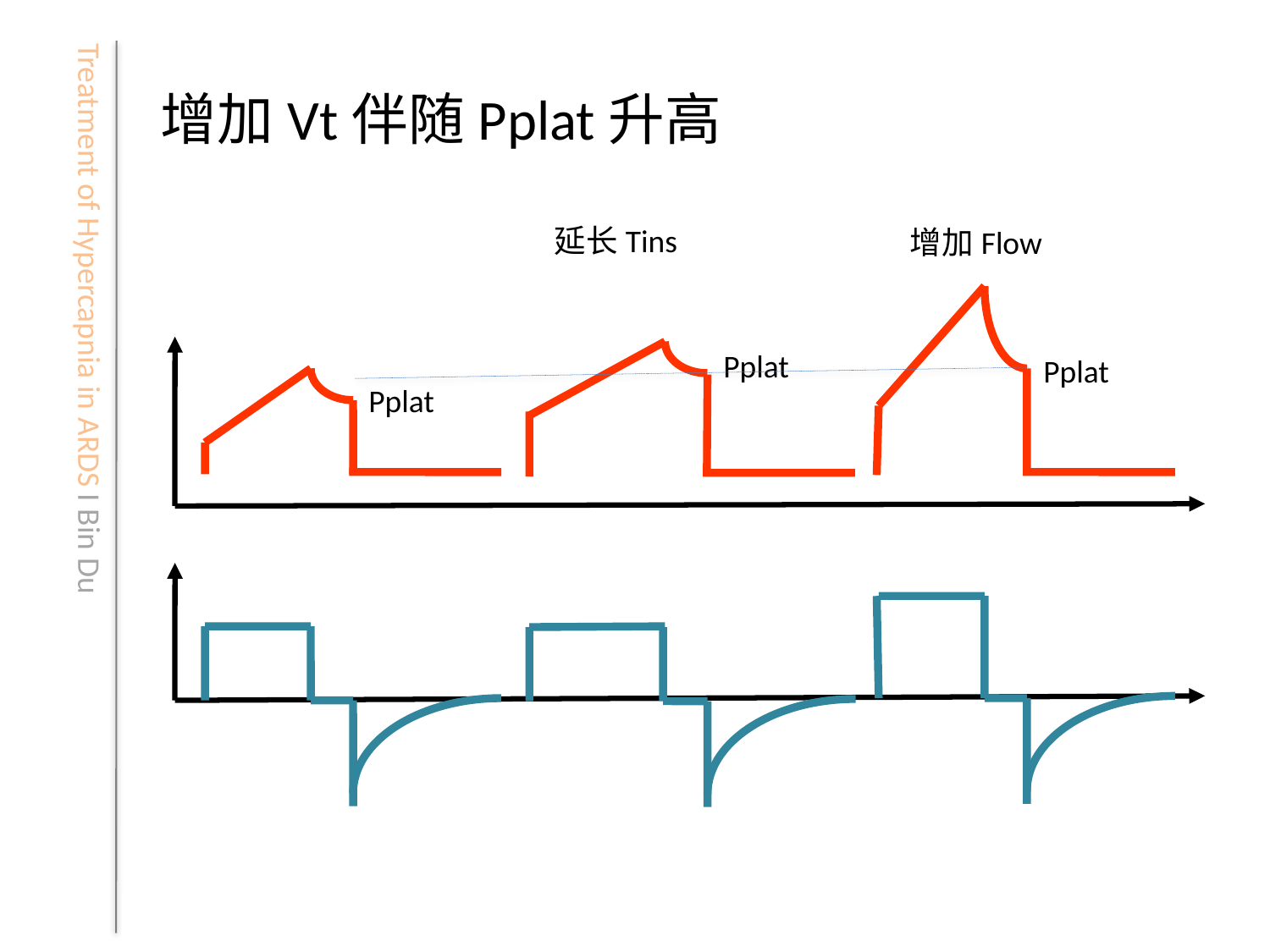

# 增加Vt伴随Pplat升高
延长Tins
增加Flow

Pplat

Pplat

Pplat